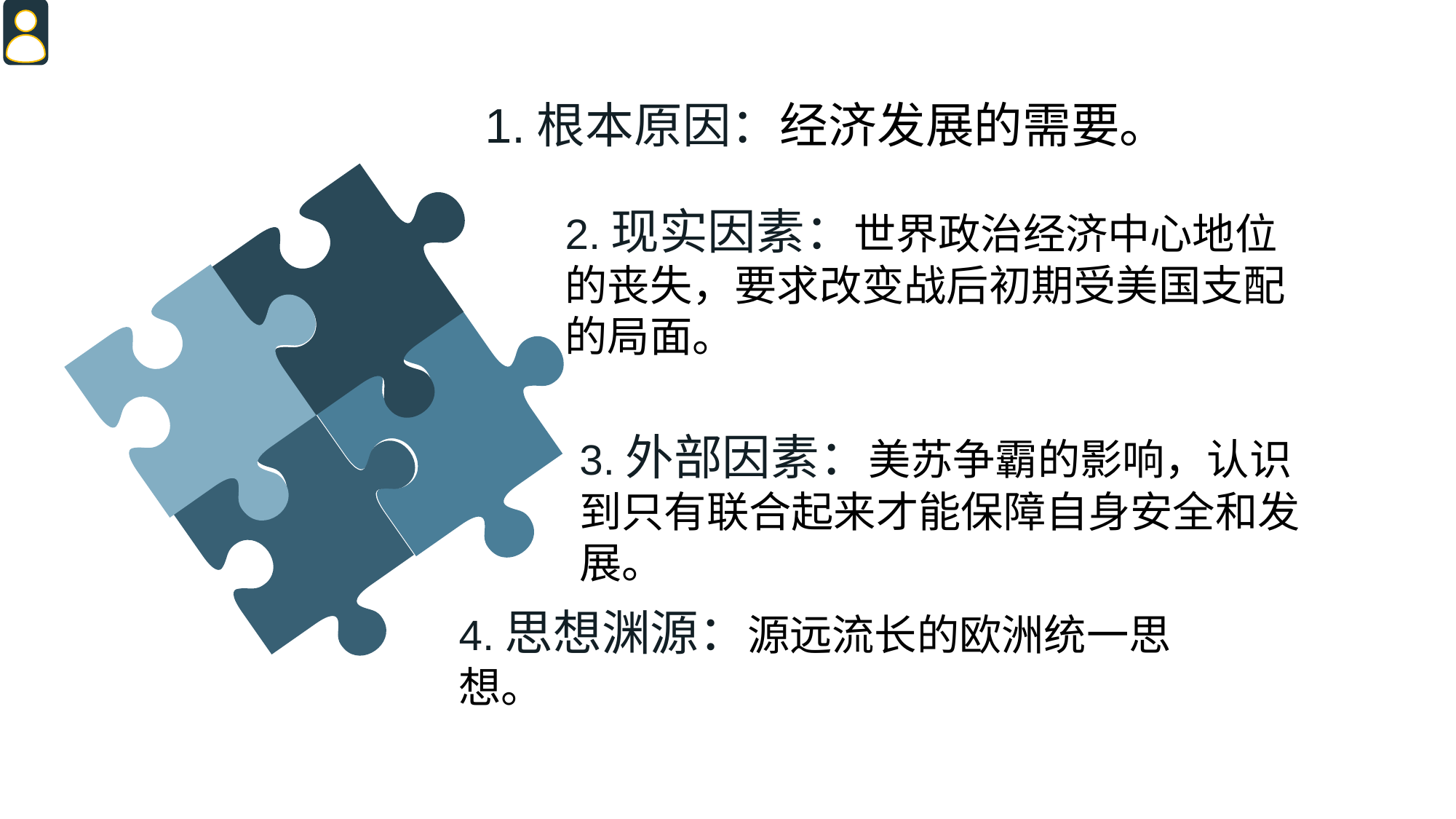

1.根本原因：经济发展的需要。

2.现实因素：世界政治经济中心地位的丧失，要求改变战后初期受美国支配的局面。

3.外部因素：美苏争霸的影响，认识到只有联合起来才能保障自身安全和发展。

4.思想渊源：源远流长的欧洲统一思想。